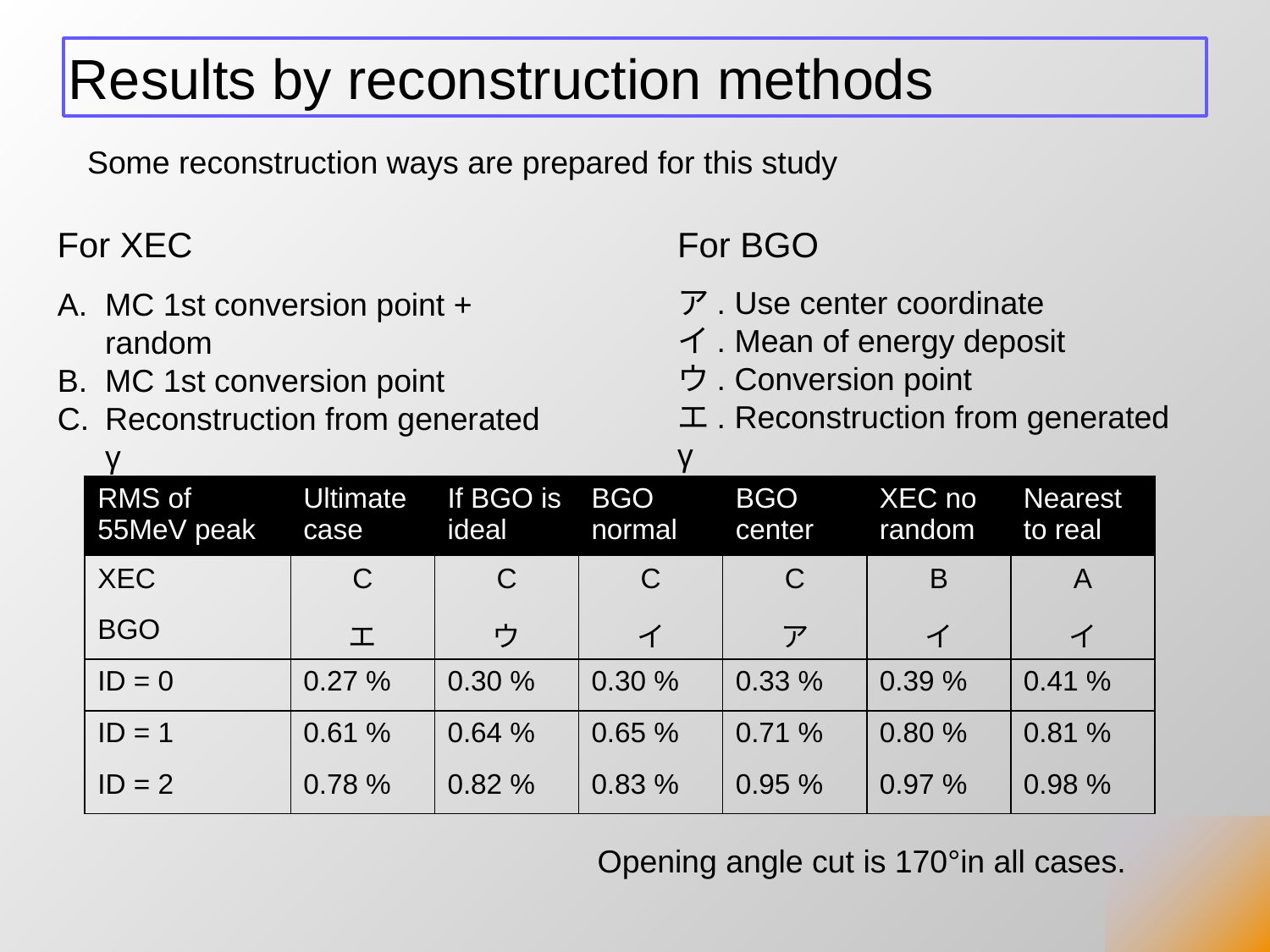

# Results by reconstruction methods
Some reconstruction ways are prepared for this study
For XEC
For BGO
ア. Use center coordinate
イ. Mean of energy deposit
ウ. Conversion point
エ. Reconstruction from generated γ
MC 1st conversion point + random
MC 1st conversion point
Reconstruction from generated γ
| RMS of 55MeV peak | Ultimate case | If BGO is ideal | BGO normal | BGO center | XEC no random | Nearest to real |
| --- | --- | --- | --- | --- | --- | --- |
| XEC | C | C | C | C | B | A |
| BGO | エ | ウ | イ | ア | イ | イ |
| ID = 0 | 0.27 % | 0.30 % | 0.30 % | 0.33 % | 0.39 % | 0.41 % |
| ID = 1 | 0.61 % | 0.64 % | 0.65 % | 0.71 % | 0.80 % | 0.81 % |
| ID = 2 | 0.78 % | 0.82 % | 0.83 % | 0.95 % | 0.97 % | 0.98 % |
Opening angle cut is 170°in all cases.